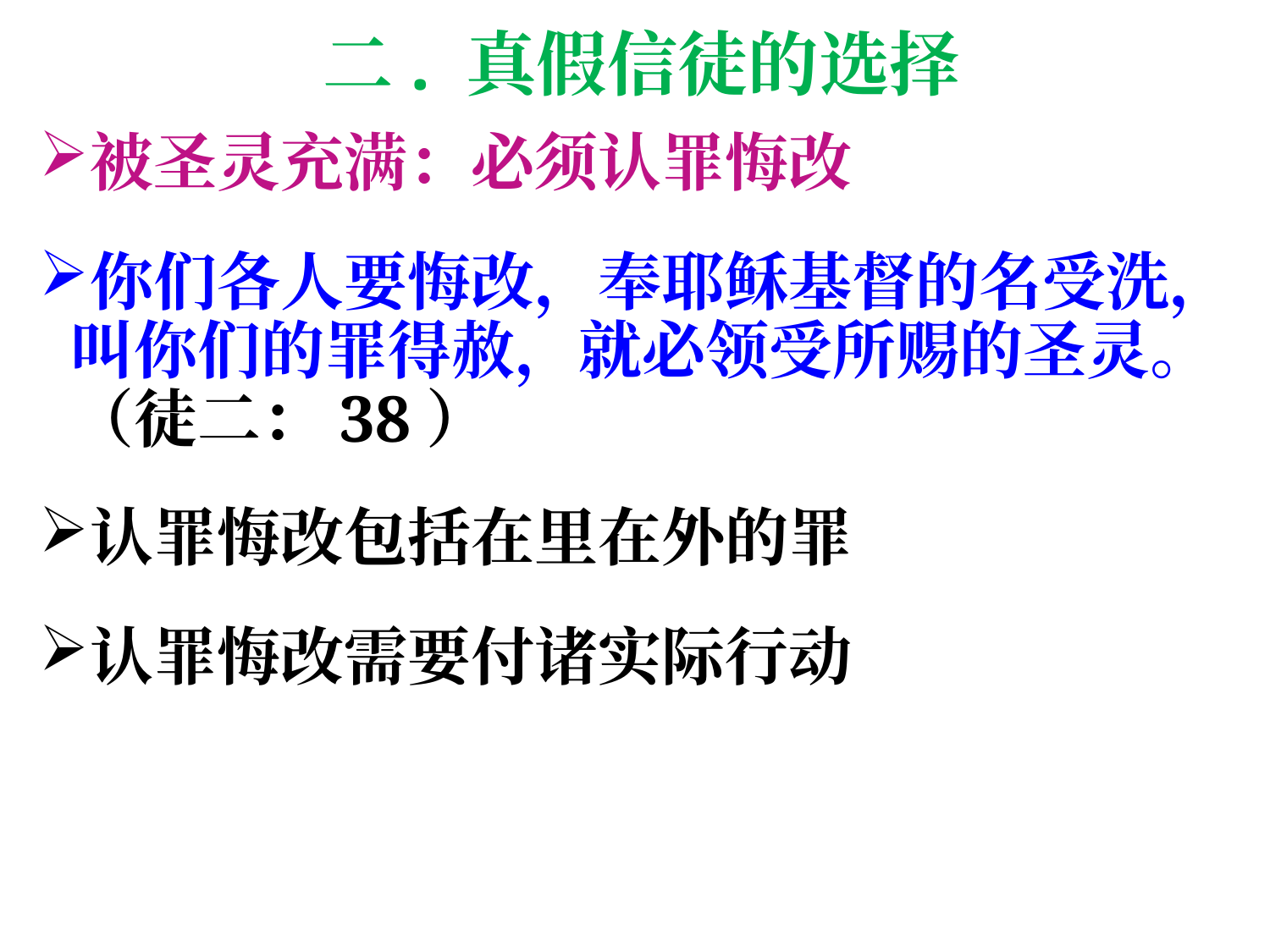

# 二. 真假信徒的选择
被圣灵充满：必须认罪悔改

你们各人要悔改，奉耶稣基督的名受洗，叫你们的罪得赦，就必领受所赐的圣灵。（徒二：38）

认罪悔改包括在里在外的罪

认罪悔改需要付诸实际行动